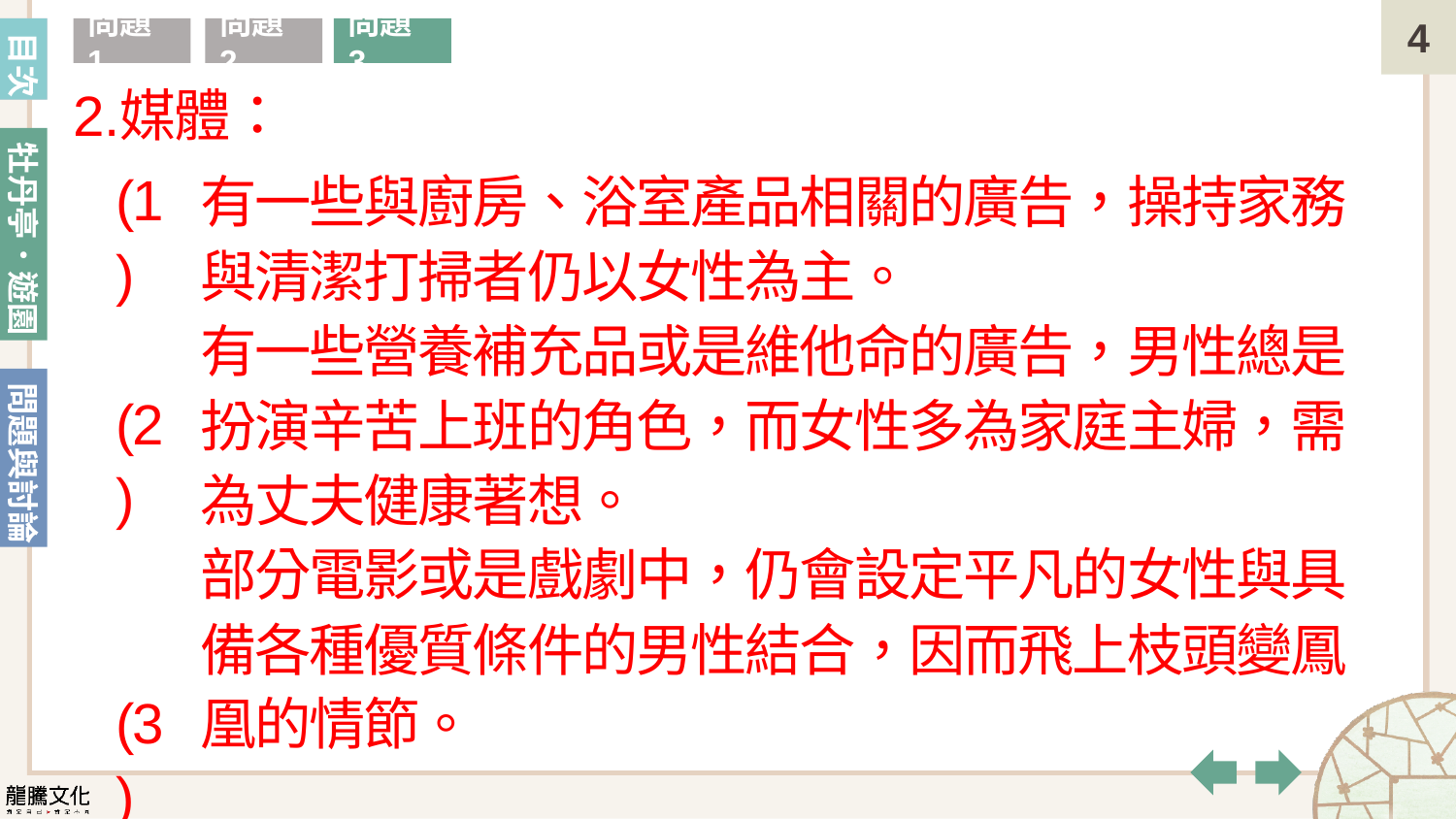

目次
問題1
問題2
問題3
媒體：
(1)

(2)

(3)
有一些與廚房、浴室產品相關的廣告，操持家務與清潔打掃者仍以女性為主。
有一些營養補充品或是維他命的廣告，男性總是扮演辛苦上班的角色，而女性多為家庭主婦，需為丈夫健康著想。
部分電影或是戲劇中，仍會設定平凡的女性與具備各種優質條件的男性結合，因而飛上枝頭變鳳凰的情節。